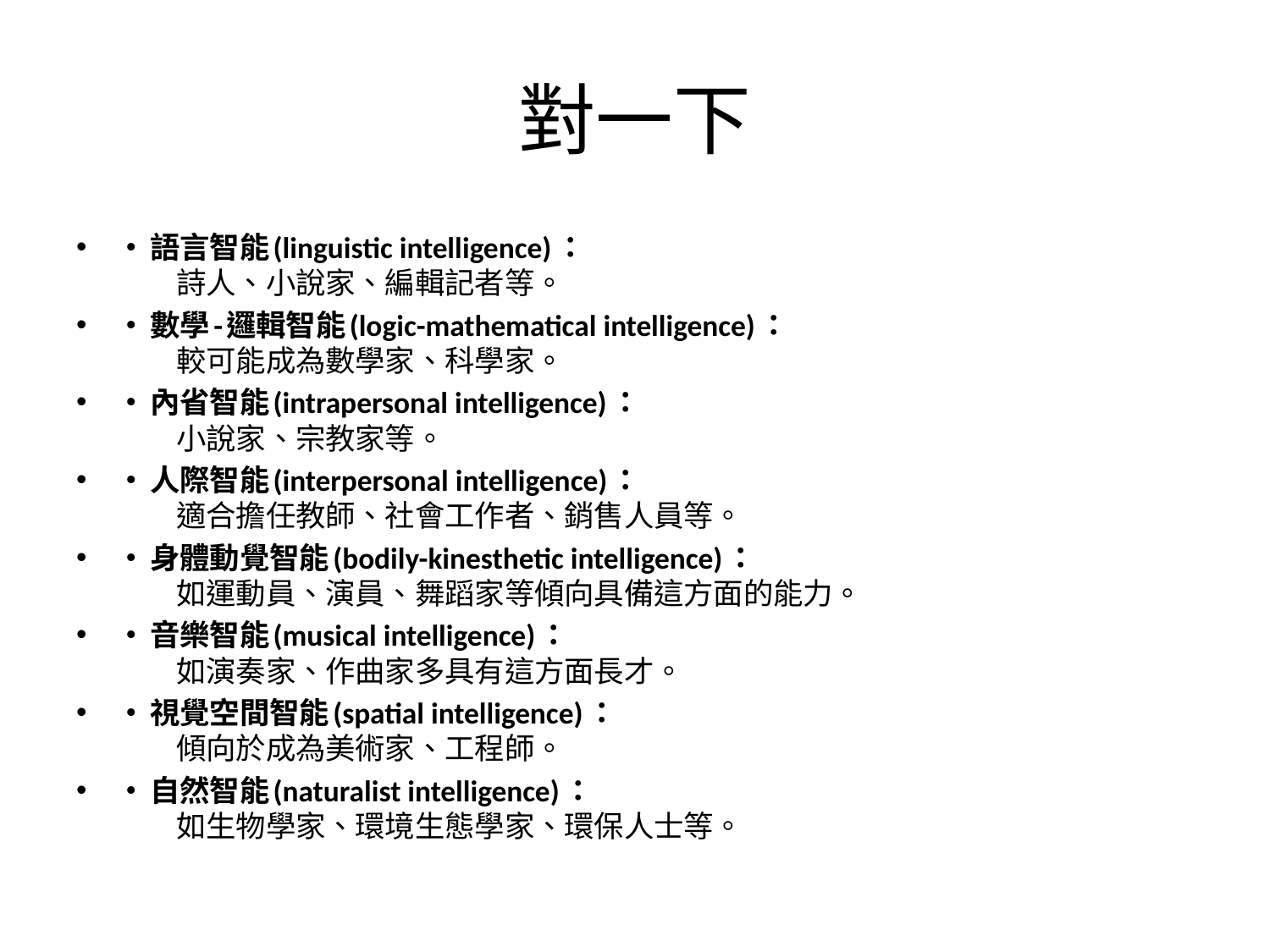

# 對一下
‧語言智能(linguistic intelligence)：
　　詩人、小說家、編輯記者等。
‧數學-邏輯智能(logic-mathematical intelligence)：
　　較可能成為數學家、科學家。
‧內省智能(intrapersonal intelligence)：
　　小說家、宗教家等。
‧人際智能(interpersonal intelligence)：
　　適合擔任教師、社會工作者、銷售人員等。
‧身體動覺智能(bodily-kinesthetic intelligence)：
　　如運動員、演員、舞蹈家等傾向具備這方面的能力。
‧音樂智能(musical intelligence)：
　　如演奏家、作曲家多具有這方面長才。
‧視覺空間智能(spatial intelligence)：
　　傾向於成為美術家、工程師。
‧自然智能(naturalist intelligence)：
　　如生物學家、環境生態學家、環保人士等。